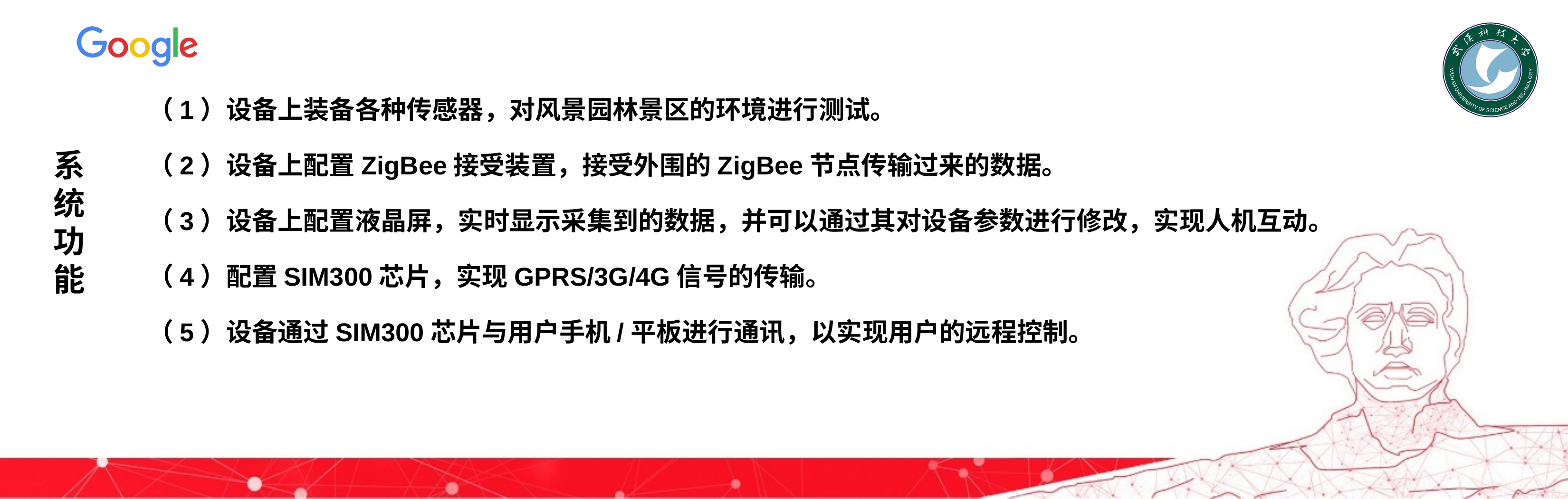

（1）设备上装备各种传感器，对风景园林景区的环境进行测试。
（2）设备上配置ZigBee接受装置，接受外围的ZigBee节点传输过来的数据。
（3）设备上配置液晶屏，实时显示采集到的数据，并可以通过其对设备参数进行修改，实现人机互动。
（4）配置SIM300芯片，实现GPRS/3G/4G信号的传输。
（5）设备通过SIM300芯片与用户手机/平板进行通讯，以实现用户的远程控制。
系统功能